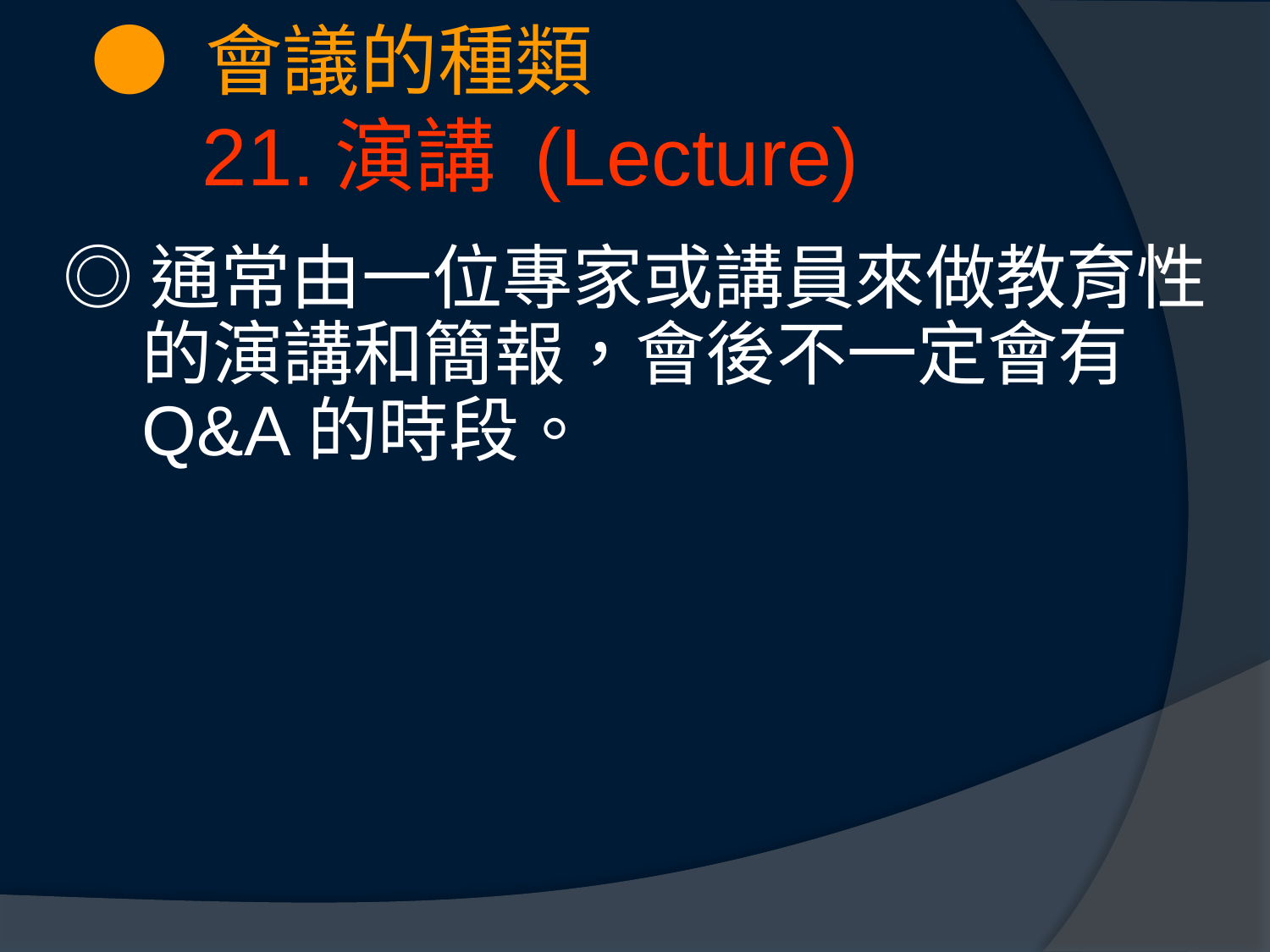

# ● 會議的種類 21.演講 (Lecture)
◎通常由一位專家或講員來做教育性的演講和簡報，會後不一定會有Q&A的時段。